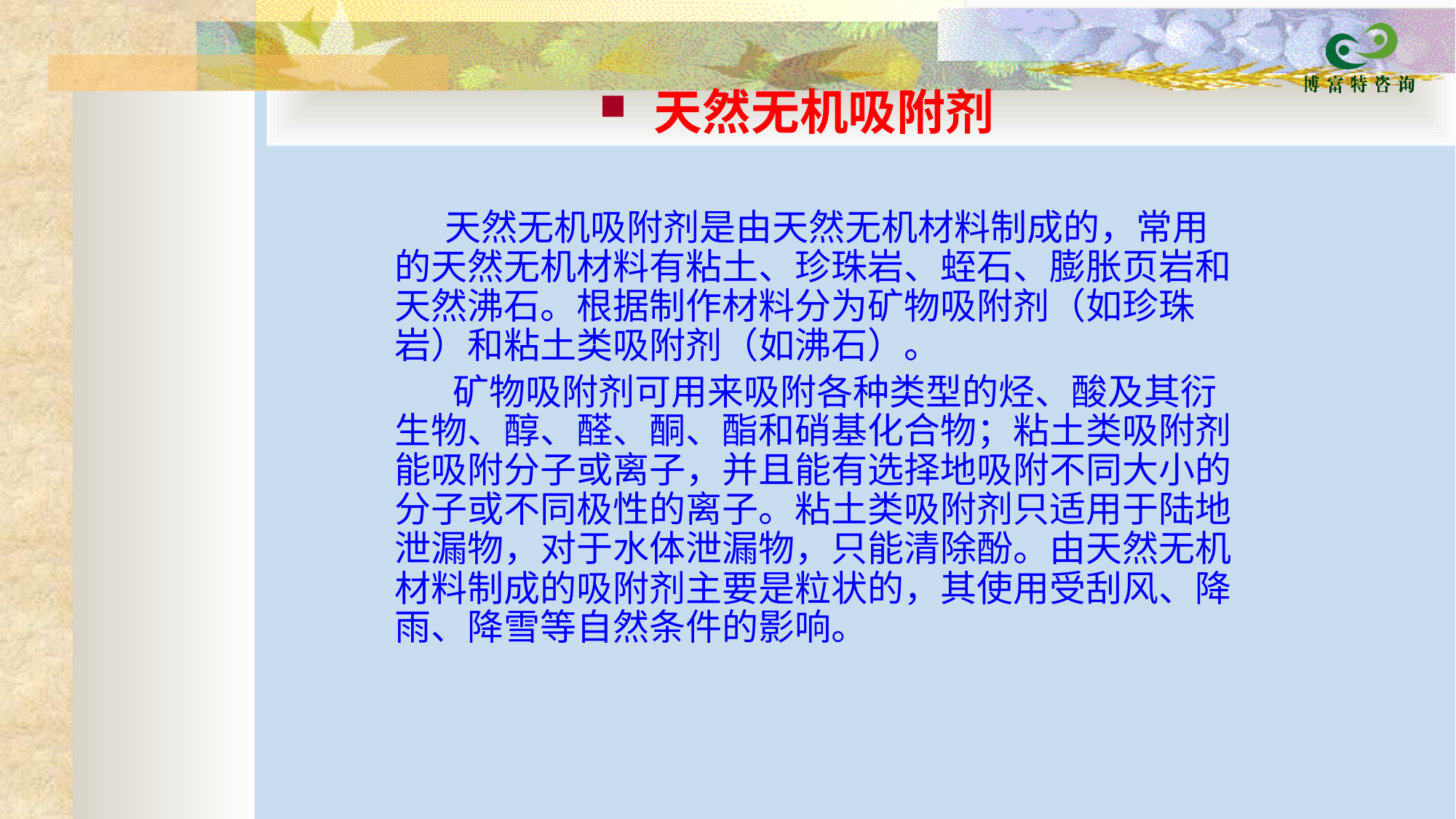

天然无机吸附剂
 天然无机吸附剂是由天然无机材料制成的，常用的天然无机材料有粘土、珍珠岩、蛭石、膨胀页岩和天然沸石。根据制作材料分为矿物吸附剂（如珍珠岩）和粘土类吸附剂（如沸石）。
  矿物吸附剂可用来吸附各种类型的烃、酸及其衍生物、醇、醛、酮、酯和硝基化合物；粘土类吸附剂能吸附分子或离子，并且能有选择地吸附不同大小的分子或不同极性的离子。粘土类吸附剂只适用于陆地泄漏物，对于水体泄漏物，只能清除酚。由天然无机材料制成的吸附剂主要是粒状的，其使用受刮风、降雨、降雪等自然条件的影响。